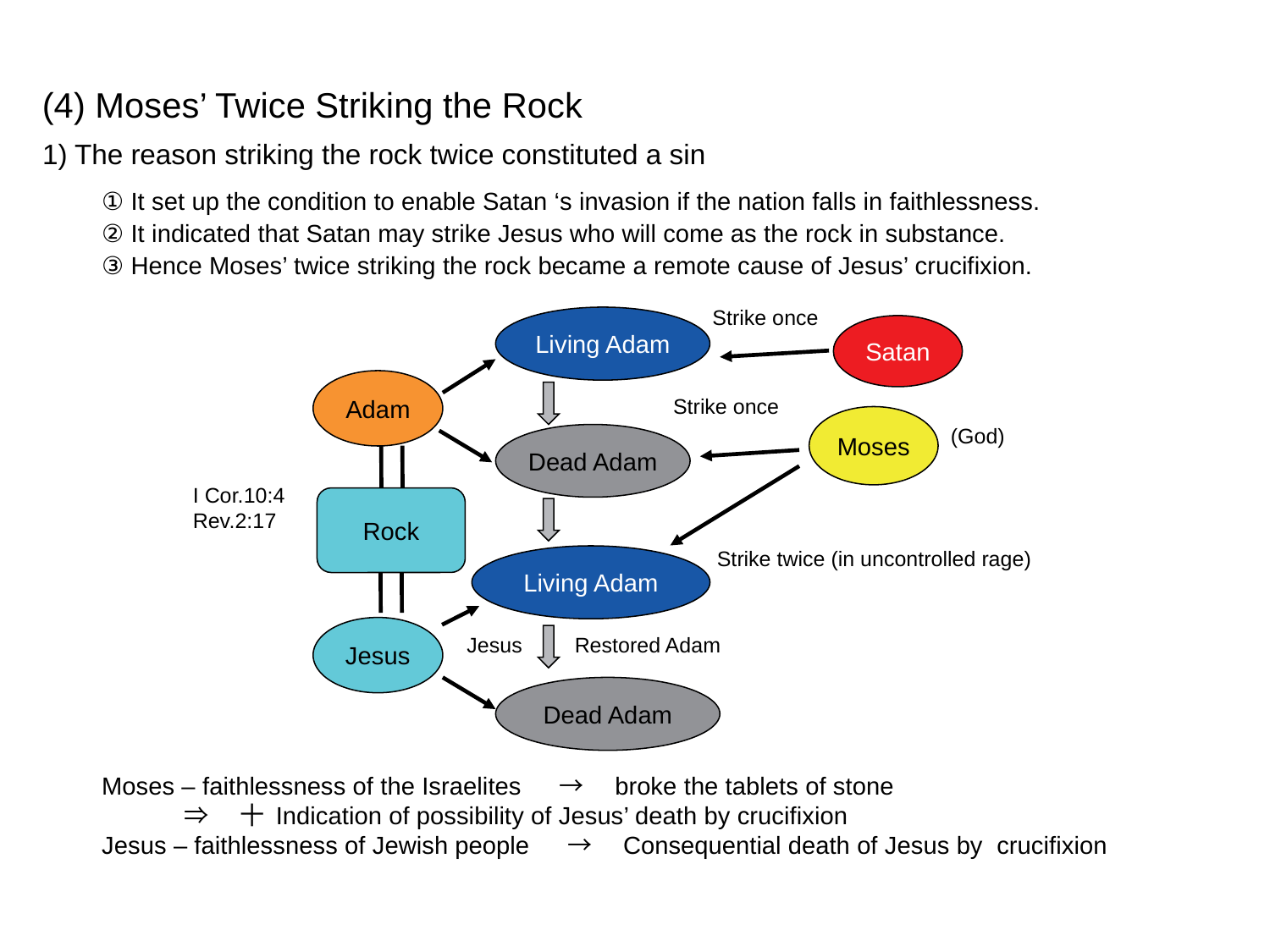

(4) Moses’ Twice Striking the Rock
1) The reason striking the rock twice constituted a sin
① It set up the condition to enable Satan ‘s invasion if the nation falls in faithlessness.
② It indicated that Satan may strike Jesus who will come as the rock in substance.
③ Hence Moses’ twice striking the rock became a remote cause of Jesus’ crucifixion.
Strike once
Living Adam
Satan

Adam

Strike once
Moses
(God)
Dead Adam

I Cor.10:4
Rev.2:17
Rock

Strike twice (in uncontrolled rage)
Living Adam

Jesus

Jesus  　  Restored Adam

Dead Adam
Moses – faithlessness of the Israelites 　→　broke the tablets of stone
               ⇒　十 Indication of possibility of Jesus’ death by crucifixion
Jesus – faithlessness of Jewish people 　→　Consequential death of Jesus by  crucifixion